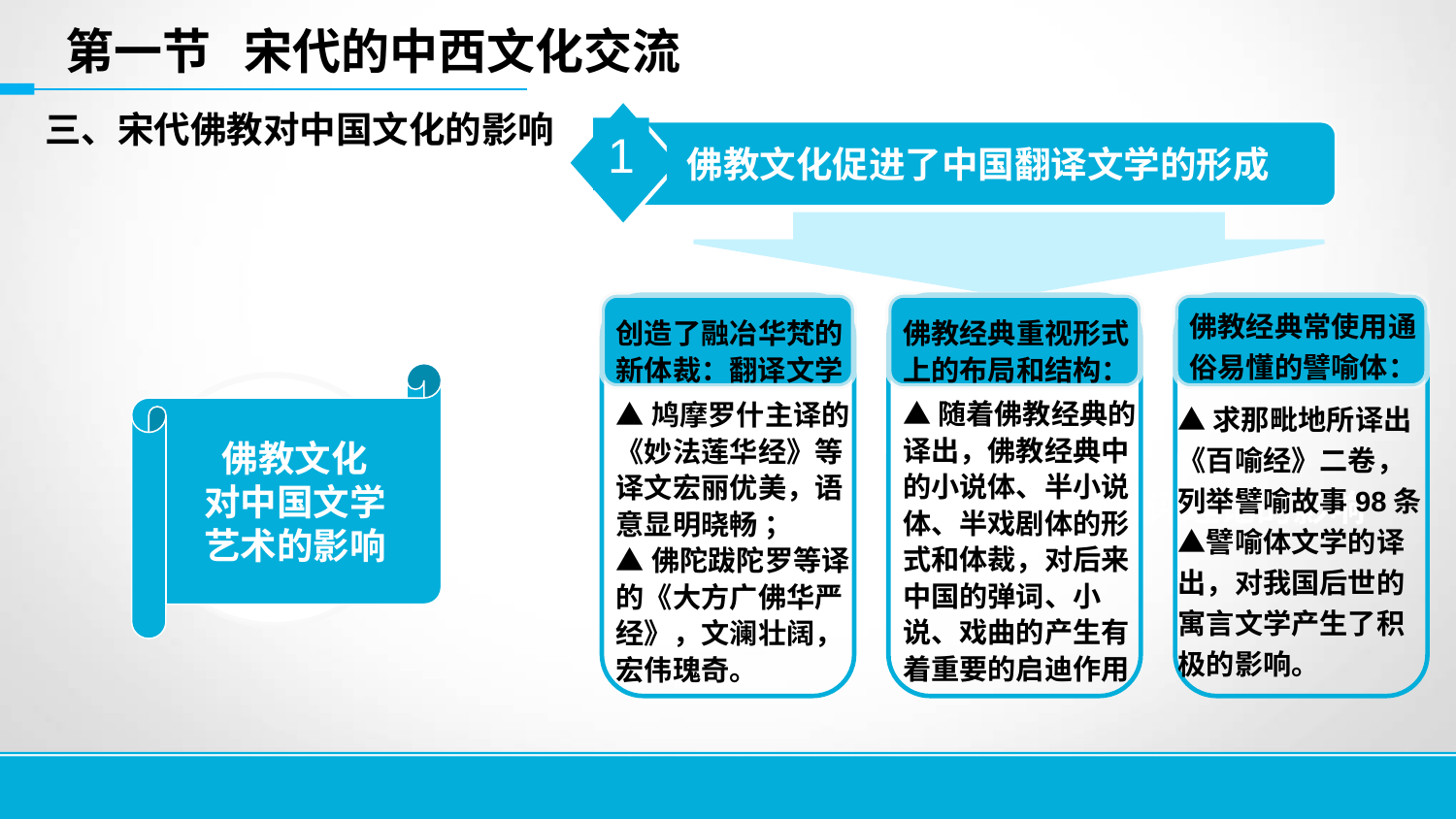

第一节   宋代的中西文化交流

1

三、宋代佛教对中国文化的影响
佛教文化促进了中国翻译文学的形成

佛教经典常使用通俗易懂的譬喻体：
创造了融冶华梵的新体裁：翻译文学
佛教经典重视形式
上的布局和结构：

佛教文化
对中国文学
艺术的影响

佛教文化
对中国文学
的影响

▲鸠摩罗什主译的《妙法莲华经》等译文宏丽优美，语意显明晓畅 ；
▲佛陀跋陀罗等译的《大方广佛华严经》，文澜壮阔，宏伟瑰奇。
▲随着佛教经典的译出，佛教经典中的小说体、半小说体、半戏剧体的形式和体裁，对后来中国的弹词、小说、戏曲的产生有着重要的启迪作用
▲求那毗地所译出
《百喻经》二卷，
列举譬喻故事98条▲譬喻体文学的译出，对我国后世的寓言文学产生了积极的影响。
佛教文化对中国古代文学批评理论的影响
8